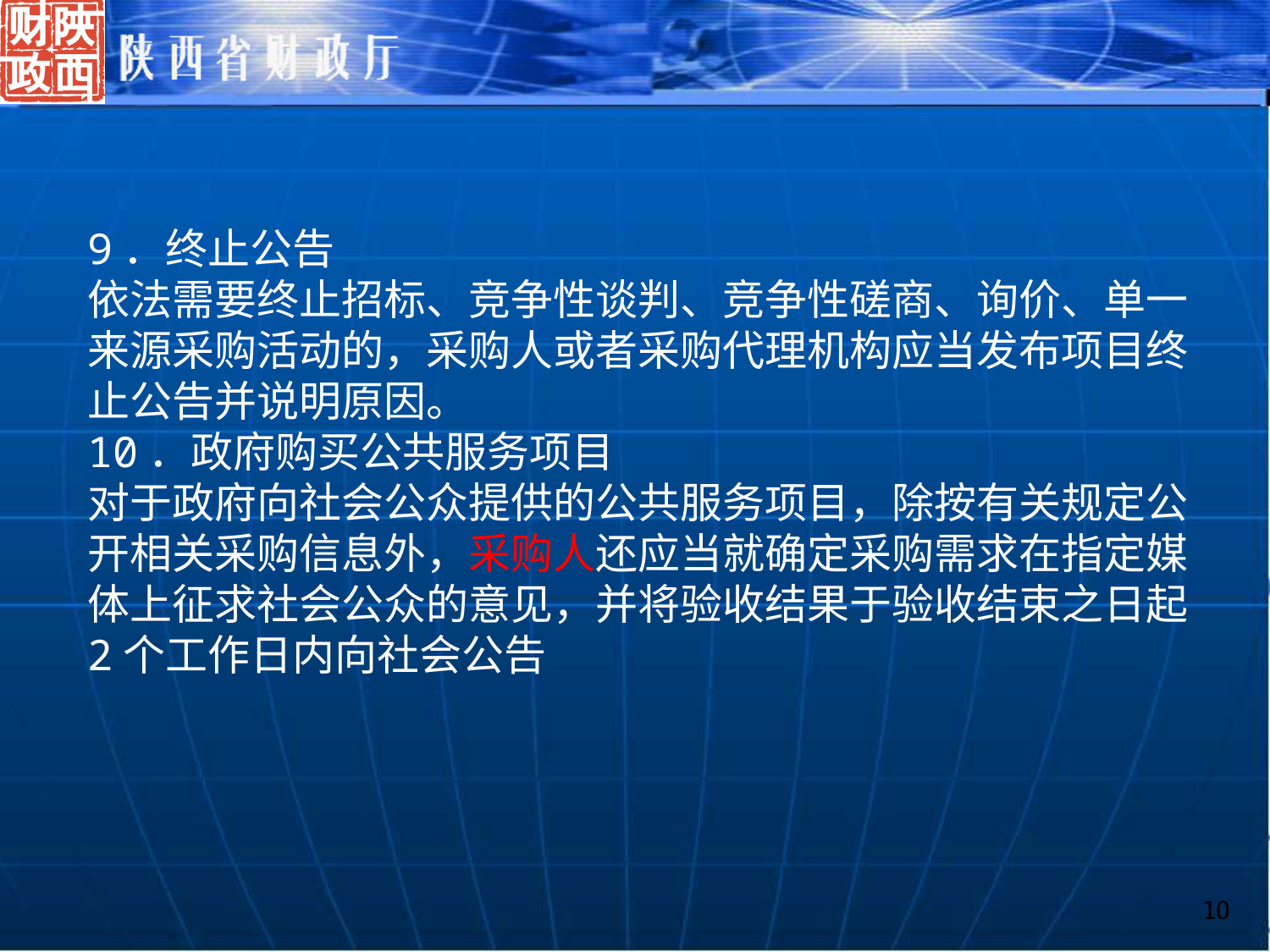

9．终止公告
依法需要终止招标、竞争性谈判、竞争性磋商、询价、单一来源采购活动的，采购人或者采购代理机构应当发布项目终止公告并说明原因。
10．政府购买公共服务项目
对于政府向社会公众提供的公共服务项目，除按有关规定公开相关采购信息外，采购人还应当就确定采购需求在指定媒体上征求社会公众的意见，并将验收结果于验收结束之日起2个工作日内向社会公告
10